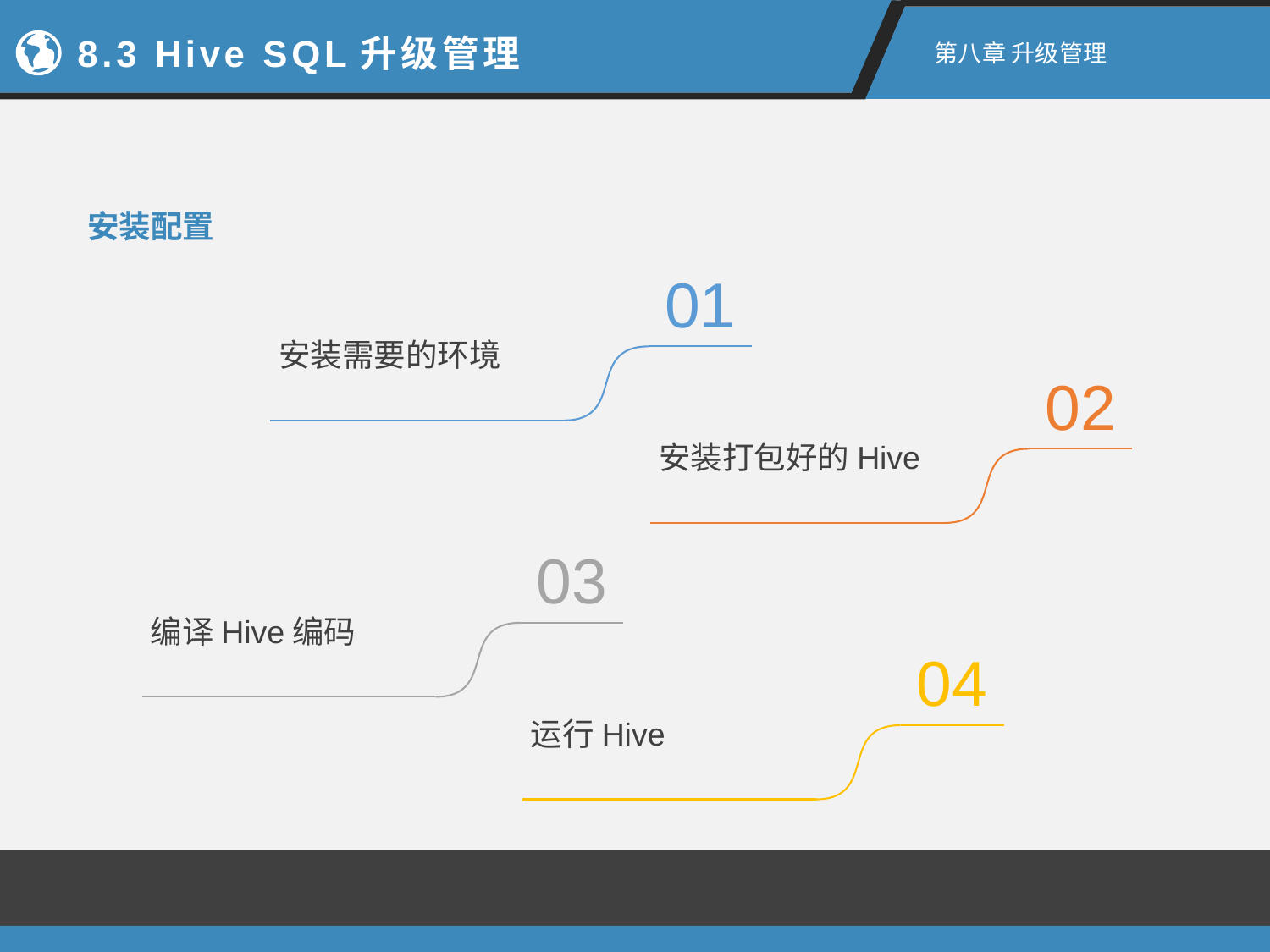

8.3 Hive SQL升级管理

第八章 升级管理
安装配置
01
安装需要的环境
02
安装打包好的Hive
03
编译Hive编码
04
运行Hive